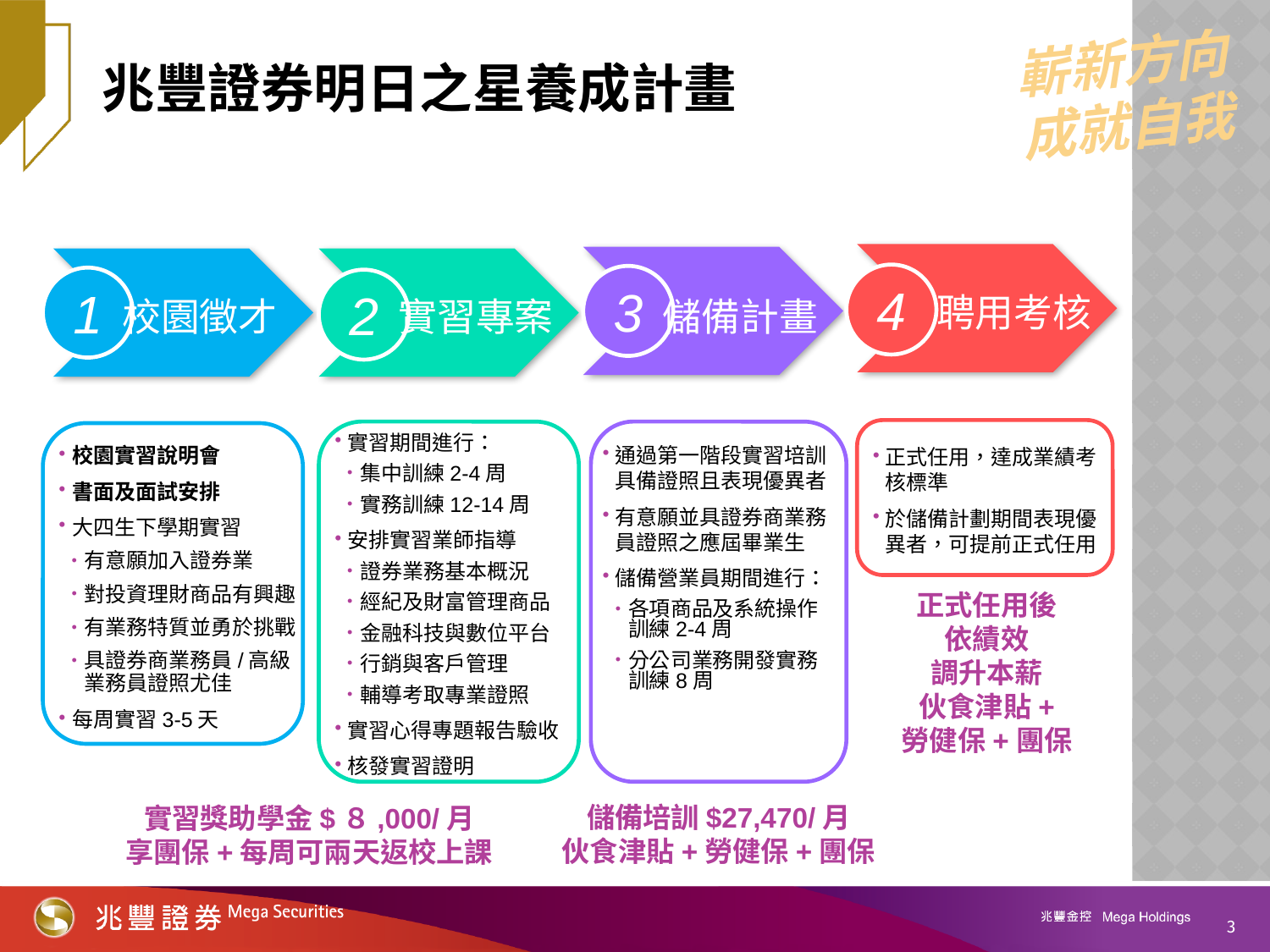

兆豐證券明日之星養成計畫

4
3
1
2
聘用考核
儲備計畫
校園徵才
實習專案

實習期間進行：
集中訓練2-4周
實務訓練12-14周
安排實習業師指導
證券業務基本概況
經紀及財富管理商品
金融科技與數位平台
行銷與客戶管理
輔導考取專業證照
實習心得專題報告驗收
核發實習證明
校園實習說明會
書面及面試安排
大四生下學期實習
有意願加入證券業
對投資理財商品有興趣
有業務特質並勇於挑戰
具證券商業務員/高級業務員證照尤佳
每周實習3-5天
通過第一階段實習培訓具備證照且表現優異者
有意願並具證券商業務員證照之應屆畢業生
儲備營業員期間進行：
各項商品及系統操作訓練2-4周
分公司業務開發實務訓練8周
正式任用，達成業績考核標準
於儲備計劃期間表現優異者，可提前正式任用

正式任用後
依績效
調升本薪
伙食津貼+
勞健保+團保

儲備培訓$27,470/月
伙食津貼+勞健保+團保
實習獎助學金$８,000/月
享團保+每周可兩天返校上課
3